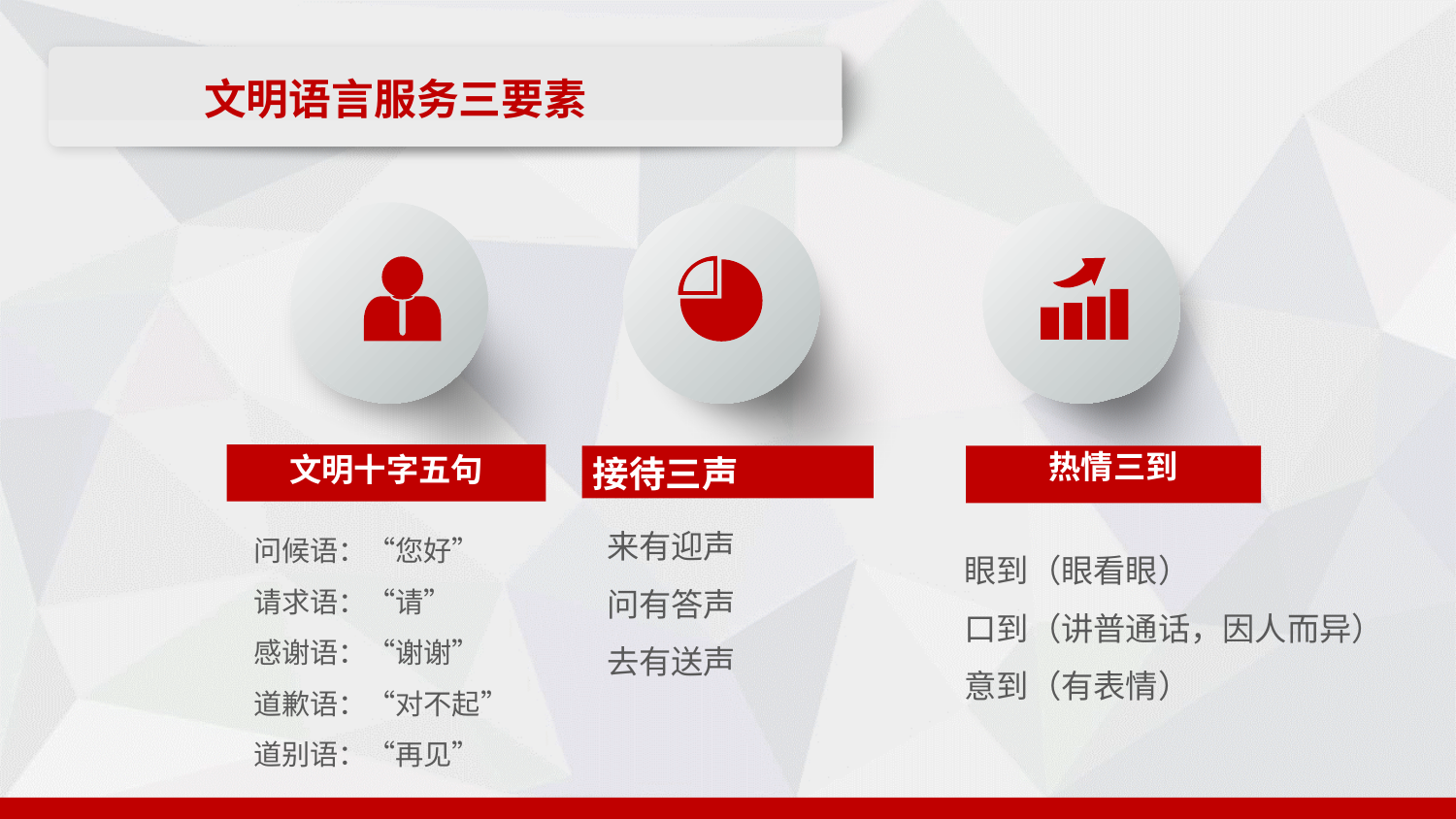

文明语言服务三要素

文明十字五句
接待三声
热情三到
来有迎声
问有答声
去有送声
问候语：“您好”
请求语：“请”
感谢语：“谢谢”
道歉语：“对不起”
道别语：“再见”
眼到（眼看眼）
口到（讲普通话，因人而异）
意到（有表情）